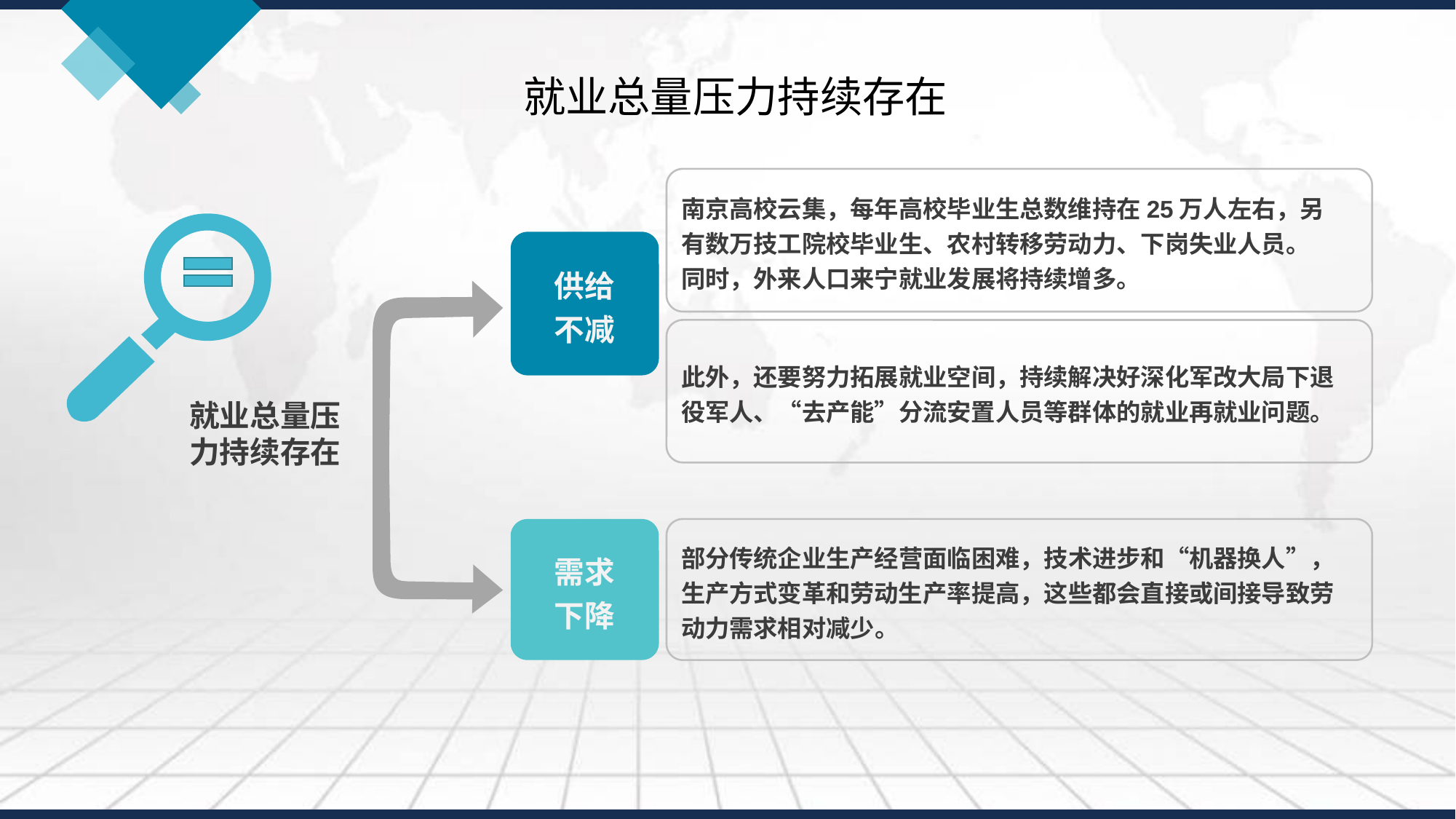

# 就业总量压力持续存在
南京高校云集，每年高校毕业生总数维持在25万人左右，另
有数万技工院校毕业生、农村转移劳动力、下岗失业人员。
同时，外来人口来宁就业发展将持续增多。

供给
不减

此外，还要努力拓展就业空间，持续解决好深化军改大局下退役军人、“去产能”分流安置人员等群体的就业再就业问题。
就业总量压
力持续存在

需求
下降
部分传统企业生产经营面临困难，技术进步和“机器换人”，生产方式变革和劳动生产率提高，这些都会直接或间接导致劳动力需求相对减少。